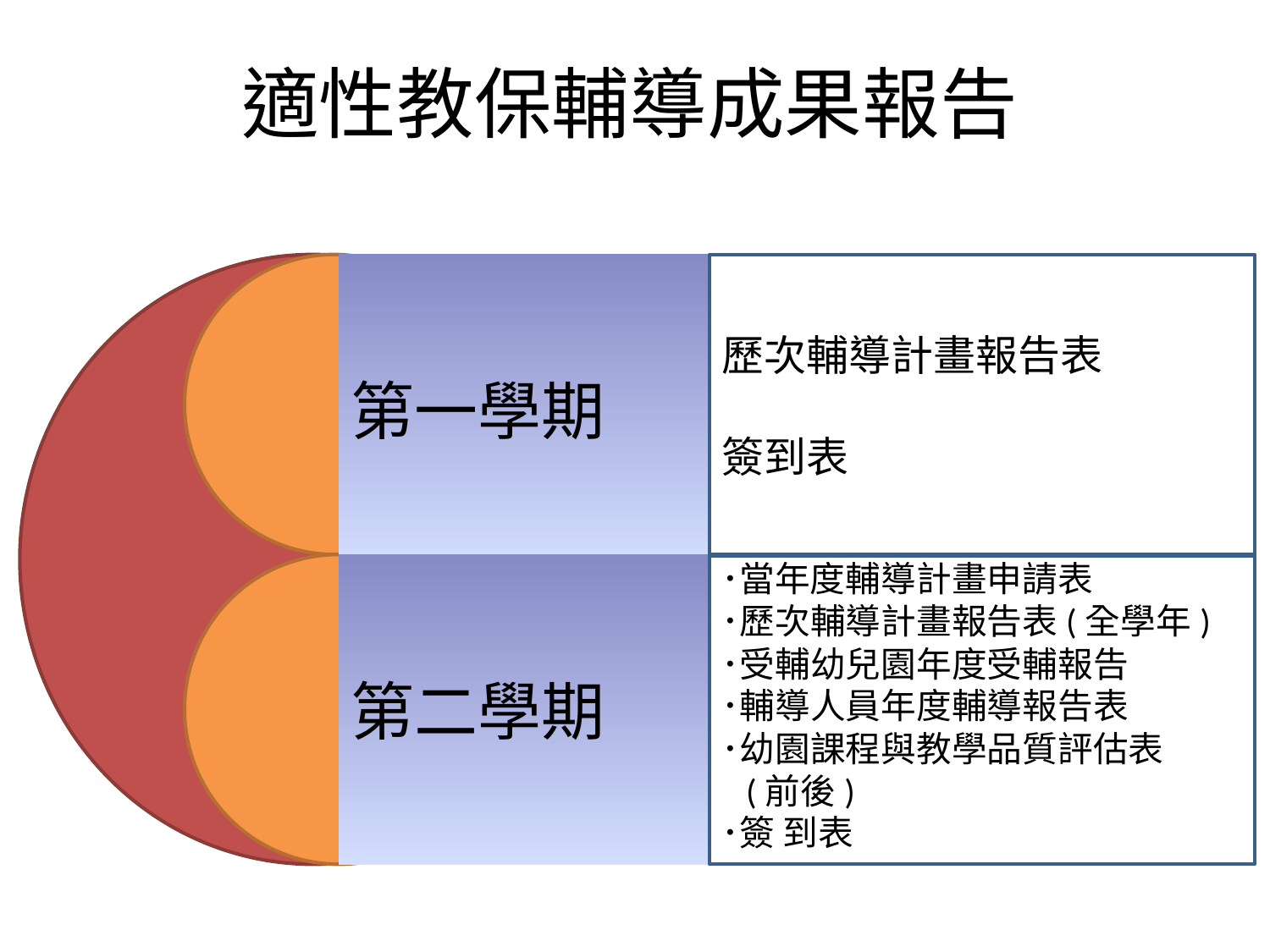

# 適性教保輔導成果報告

第一學期
第二學期
歷次輔導計畫報告表

簽到表

･當年度輔導計畫申請表
･歷次輔導計畫報告表(全學年)
･受輔幼兒園年度受輔報告
･輔導人員年度輔導報告表
･幼園課程與教學品質評估表
   (前後)
･簽 到表